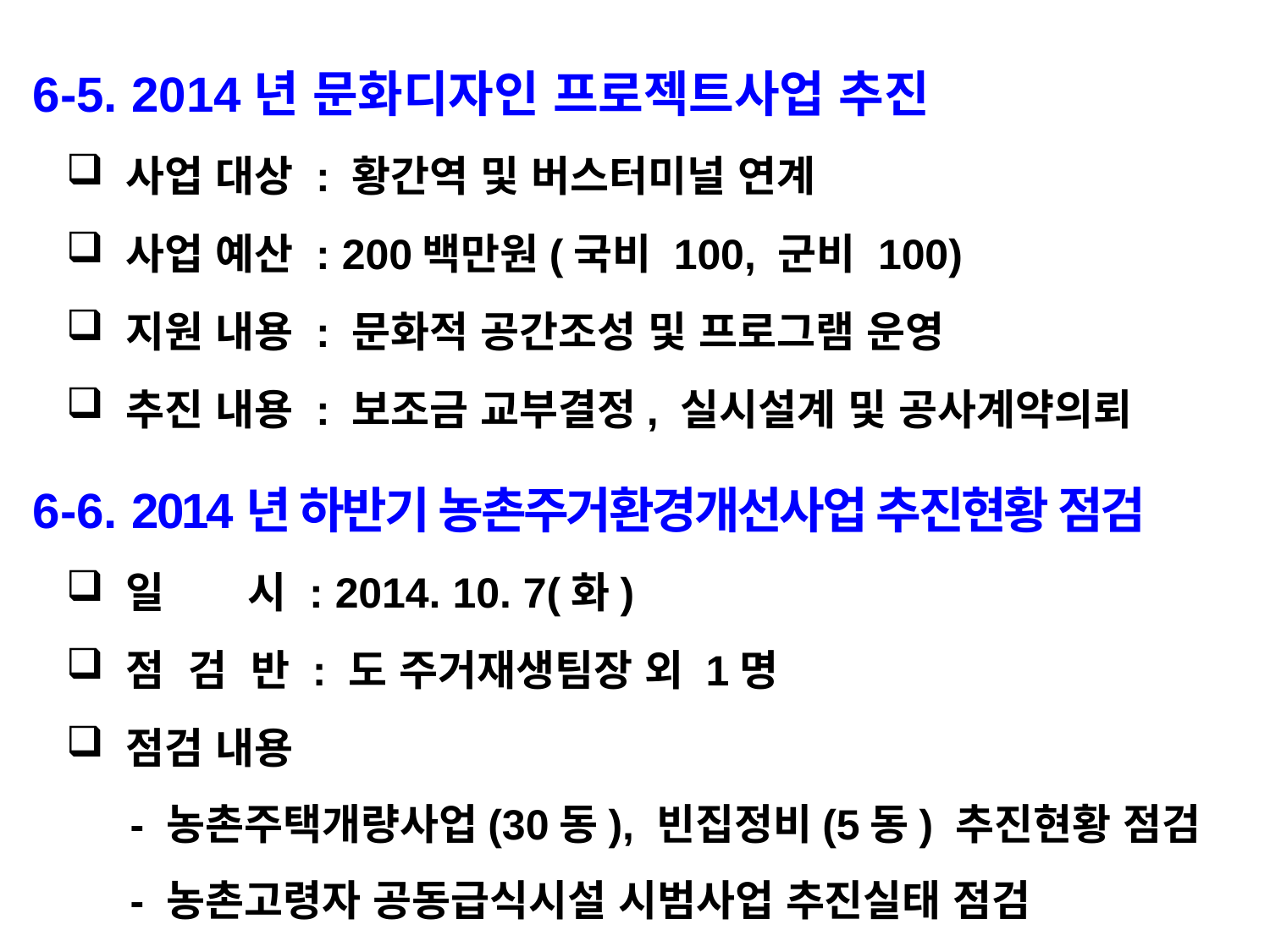

6-5. 2014년 문화디자인 프로젝트사업 추진
 사업 대상 : 황간역 및 버스터미널 연계
 사업 예산 : 200백만원(국비 100, 군비 100)
 지원 내용 : 문화적 공간조성 및 프로그램 운영
 추진 내용 : 보조금 교부결정, 실시설계 및 공사계약의뢰

6-6. 2014년 하반기 농촌주거환경개선사업 추진현황 점검
 일       시 : 2014. 10. 7(화)
 점  검  반 : 도 주거재생팀장 외 1명
 점검 내용
  - 농촌주택개량사업(30동), 빈집정비(5동) 추진현황 점검
  - 농촌고령자 공동급식시설 시범사업 추진실태 점검